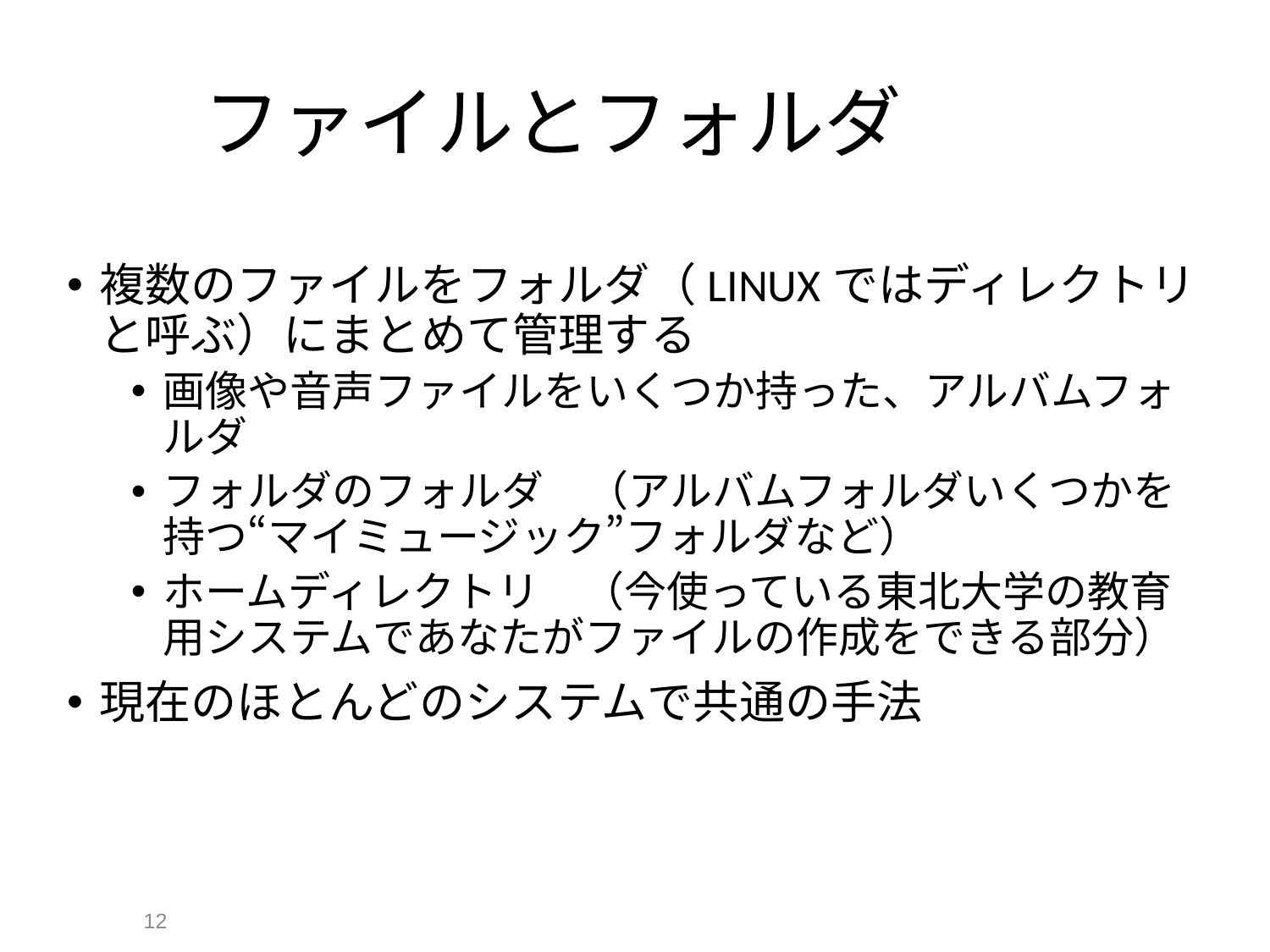

# ファイルとフォルダ
複数のファイルをフォルダ（LINUXではディレクトリと呼ぶ）にまとめて管理する
画像や音声ファイルをいくつか持った、アルバムフォルダ
フォルダのフォルダ　（アルバムフォルダいくつかを持つ“マイミュージック”フォルダなど）
ホームディレクトリ　（今使っている東北大学の教育用システムであなたがファイルの作成をできる部分）
現在のほとんどのシステムで共通の手法

12